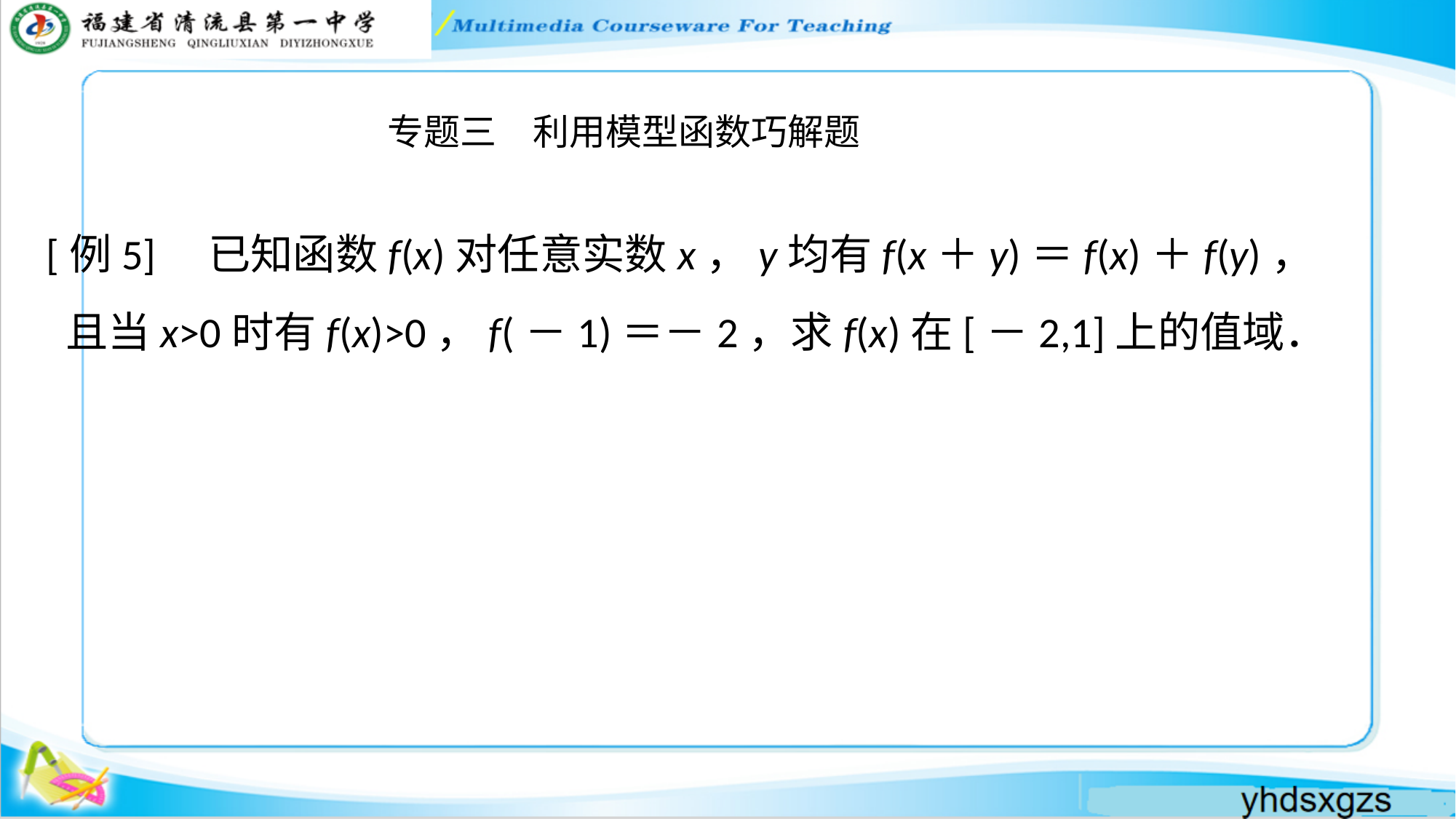

专题三　利用模型函数巧解题
[例5]　已知函数f(x)对任意实数x，y均有f(x＋y)＝f(x)＋f(y)，
 且当x>0时有f(x)>0，f(－1)＝－2，求f(x)在[－2,1]上的值域．